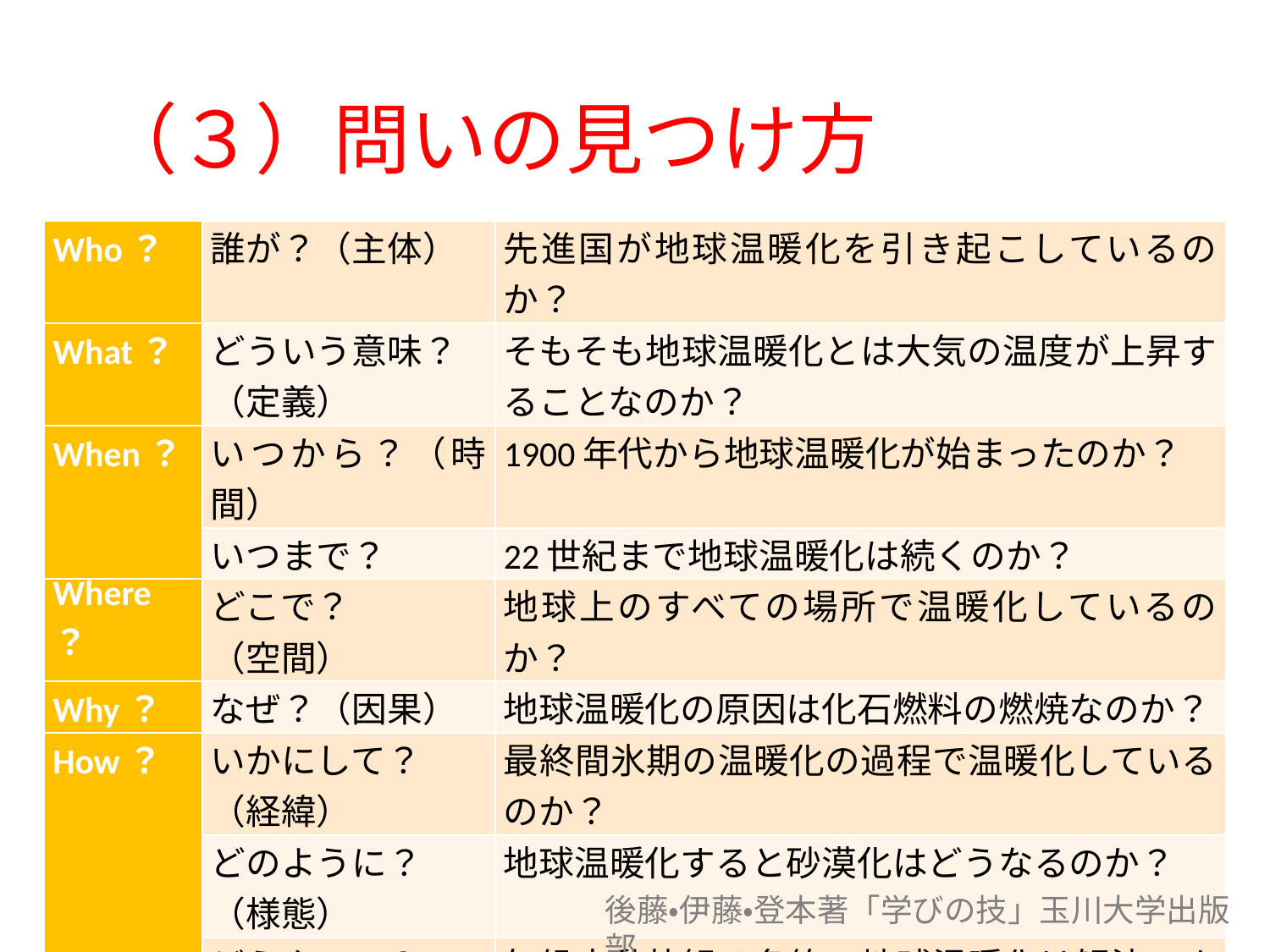

# （３）問いの見つけ方
| Who？ | 誰が？（主体） | 先進国が地球温暖化を引き起こしているのか？ |
| --- | --- | --- |
| What？ | どういう意味？ （定義） | そもそも地球温暖化とは大気の温度が上昇することなのか？ |
| When？ | いつから？（時間） | 1900年代から地球温暖化が始まったのか？ |
|  | いつまで？ | 22世紀まで地球温暖化は続くのか？ |
| Where？ | どこで？ （空間） | 地球上のすべての場所で温暖化しているのか？ |
| Why？ | なぜ？（因果） | 地球温暖化の原因は化石燃料の燃焼なのか？ |
| How？ | いかにして？ （経緯） | 最終間氷期の温暖化の過程で温暖化しているのか？ |
|  | どのように？ （様態） | 地球温暖化すると砂漠化はどうなるのか？ |
|  | どうやって？ （方法） | 気候変動枠組み条約で地球温暖化は解決できるのか |
|  | どうすべき？ | 地球温暖化には節電で対応するべきか？ |
後藤・伊藤・登本著「学びの技」玉川大学出版部